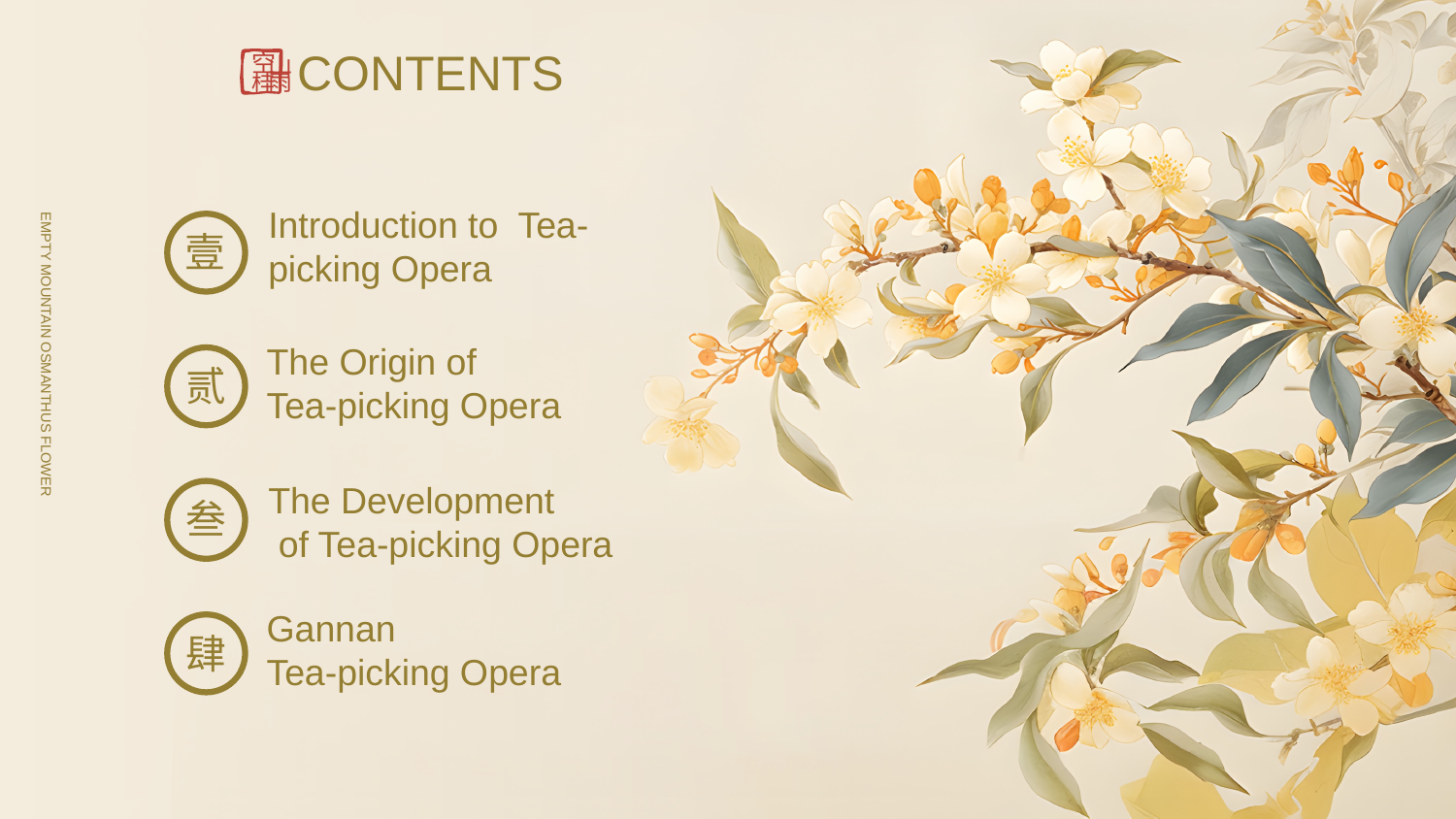

CONTENTS
空
山
雨
桂

Introduction to  Tea-picking Opera

壹

The Origin of
Tea-picking Opera

贰

Empty Mountain Osmanthus Flower
The Development
 of Tea-picking Opera

叁

Gannan
Tea-picking Opera

肆